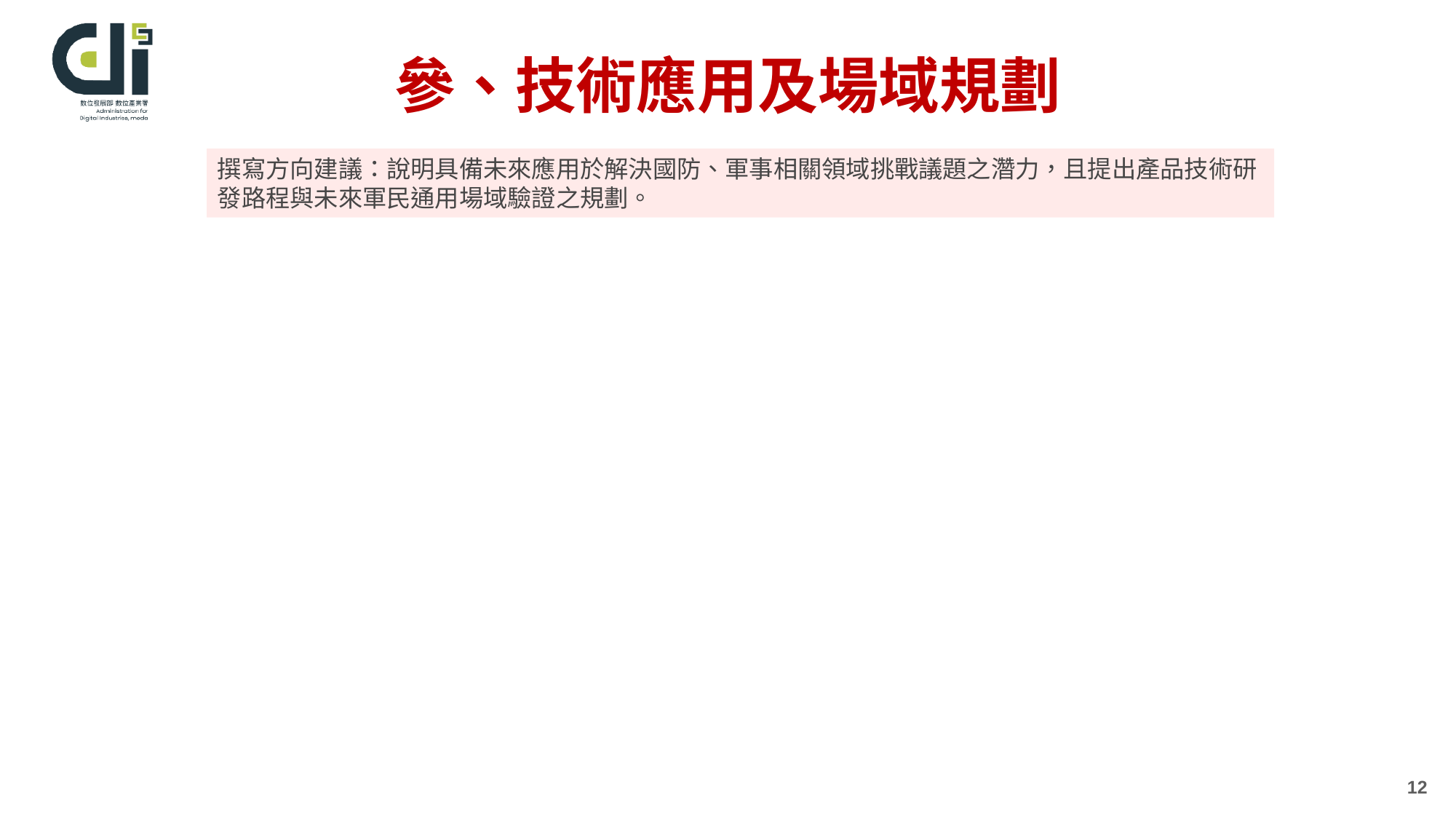

參、技術應用及場域規劃
撰寫方向建議：說明具備未來應用於解決國防、軍事相關領域挑戰議題之濳力，且提出產品技術研發路程與未來軍民通用場域驗證之規劃。
12